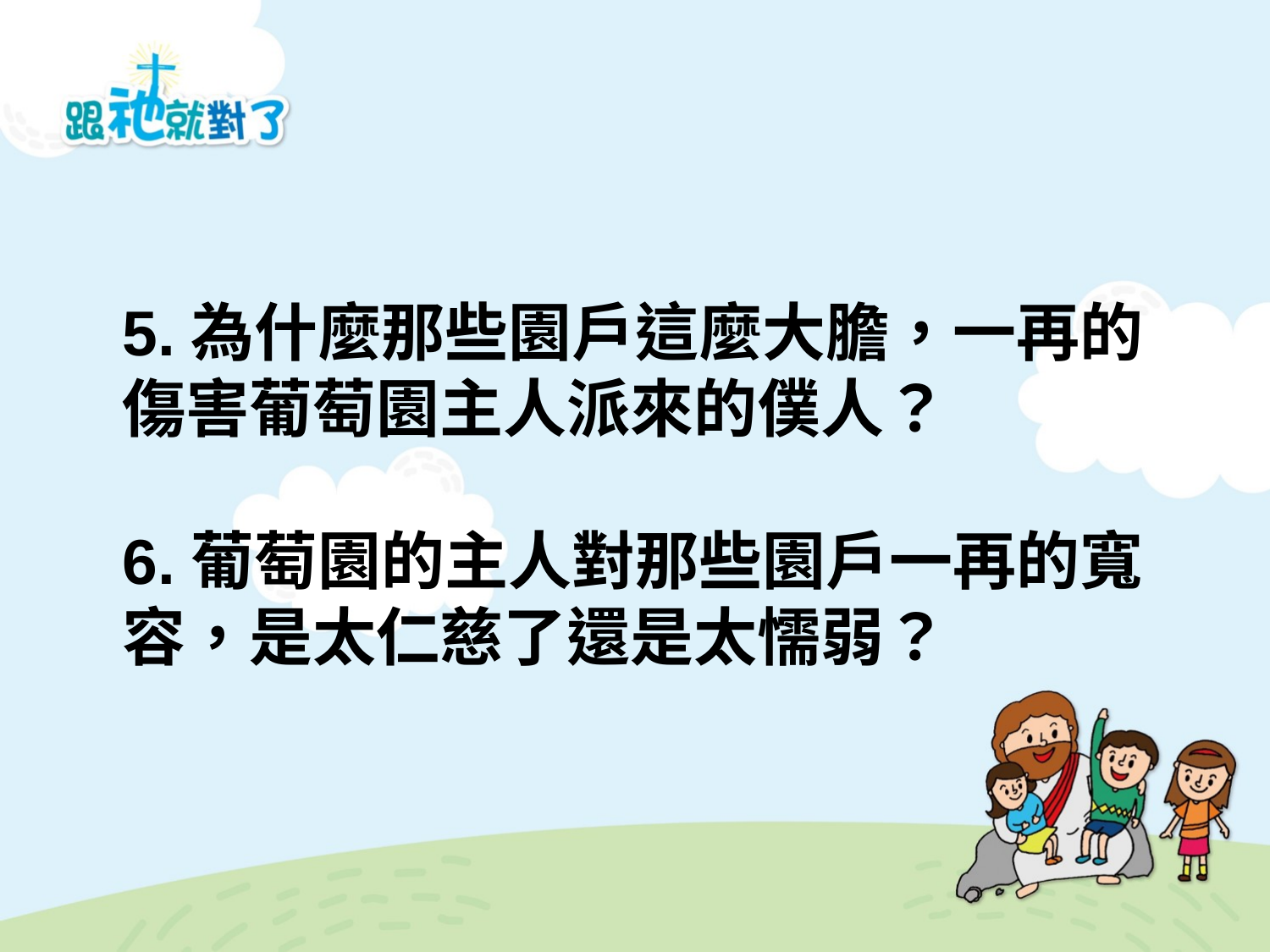

5.為什麼那些園戶這麼大膽，一再的傷害葡萄園主人派來的僕人？

6.葡萄園的主人對那些園戶一再的寬容，是太仁慈了還是太懦弱？